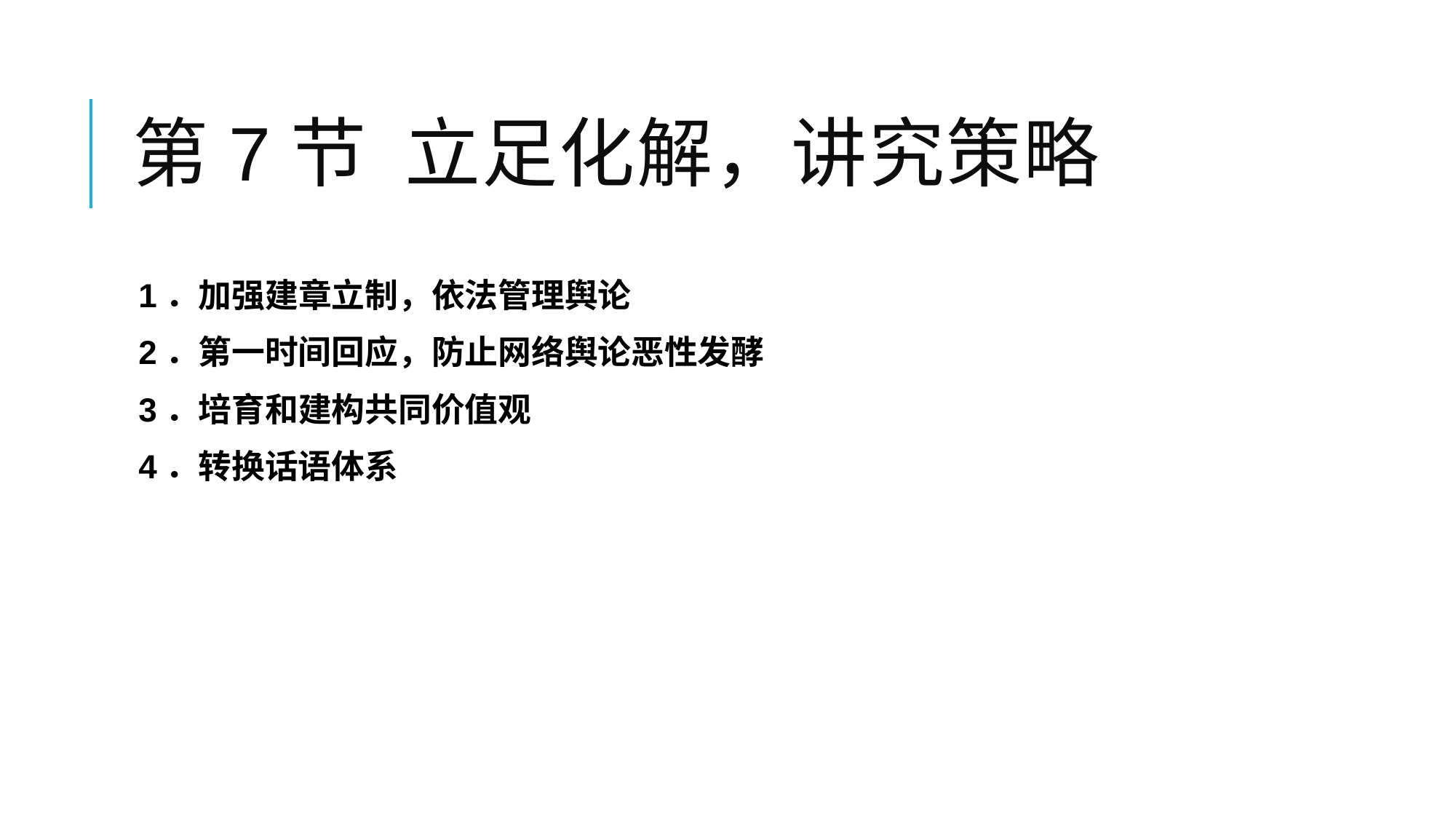

# 第7节  立足化解，讲究策略
1．加强建章立制，依法管理舆论
2．第一时间回应，防止网络舆论恶性发酵
3．培育和建构共同价值观
4．转换话语体系